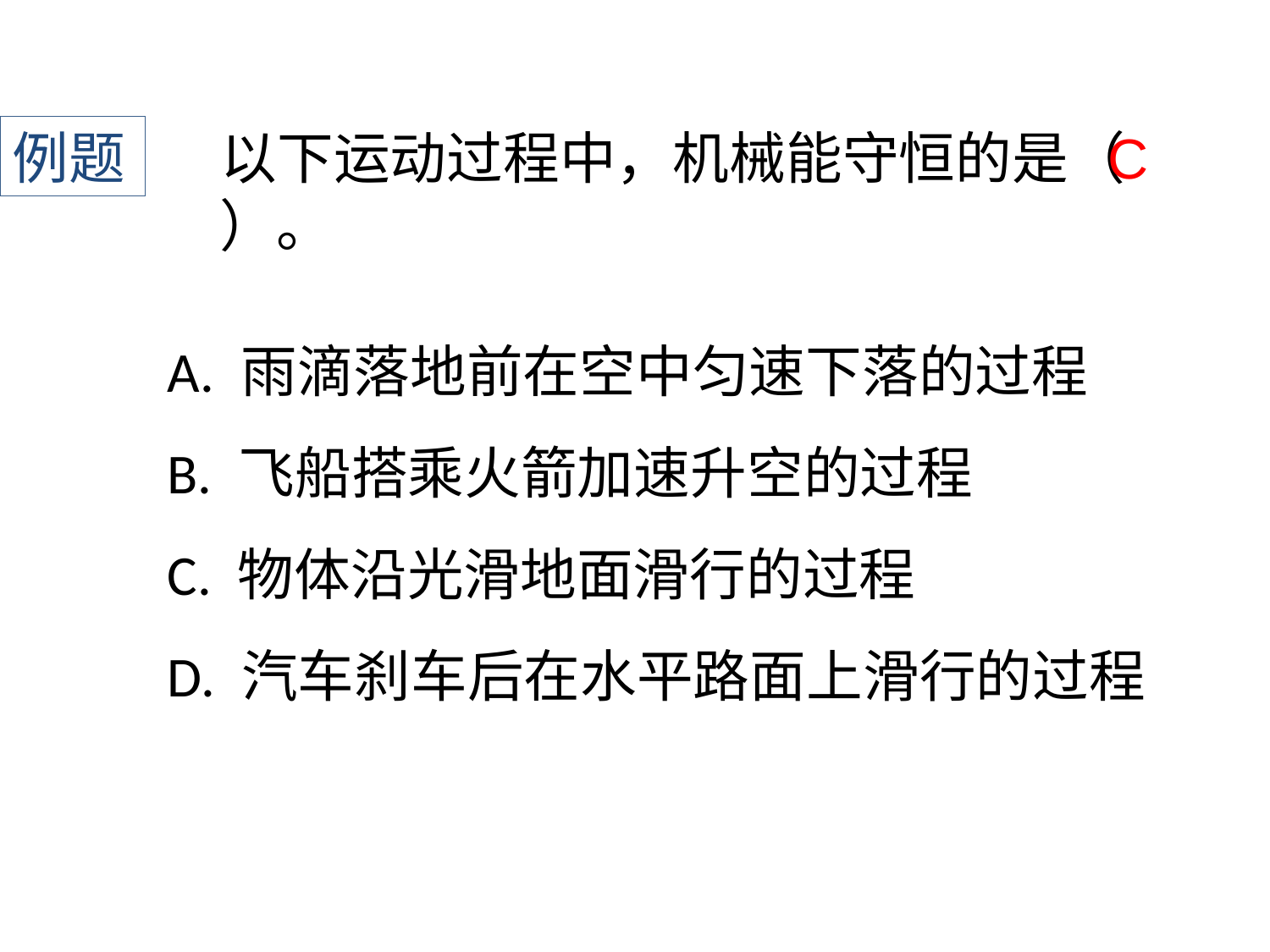

例题
﻿以下运动过程中，机械能守恒的是（    ）。
C
﻿A. 雨滴落地前在空中匀速下落的过程
B. 飞船搭乘火箭加速升空的过程
C. 物体沿光滑地面滑行的过程
D. 汽车刹车后在水平路面上滑行的过程